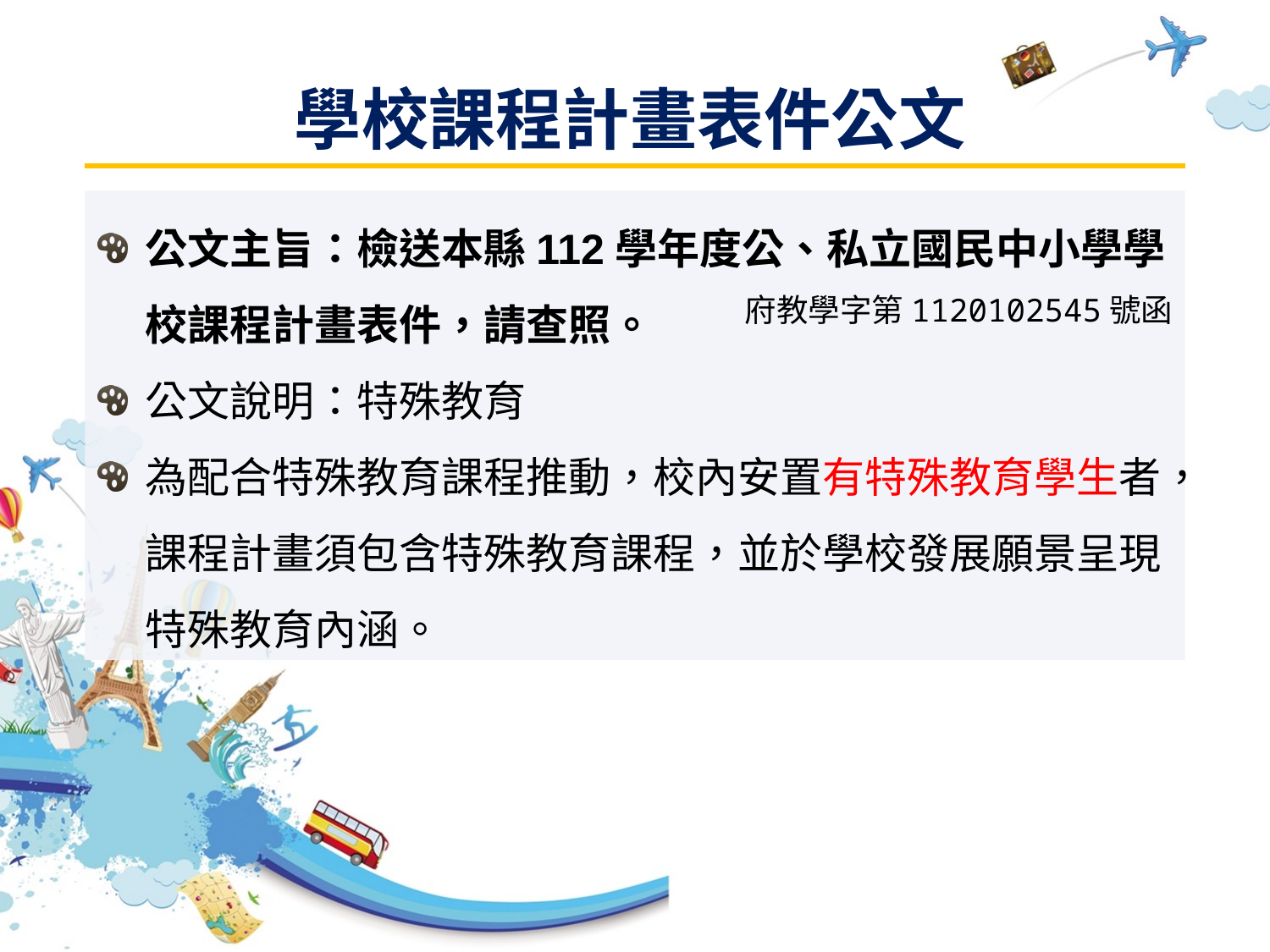

# 學校課程計畫表件公文
公文主旨：檢送本縣112學年度公、私立國民中小學學校課程計畫表件，請查照。
公文說明：特殊教育
為配合特殊教育課程推動，校內安置有特殊教育學生者，課程計畫須包含特殊教育課程，並於學校發展願景呈現特殊教育內涵。
府教學字第1120102545號函